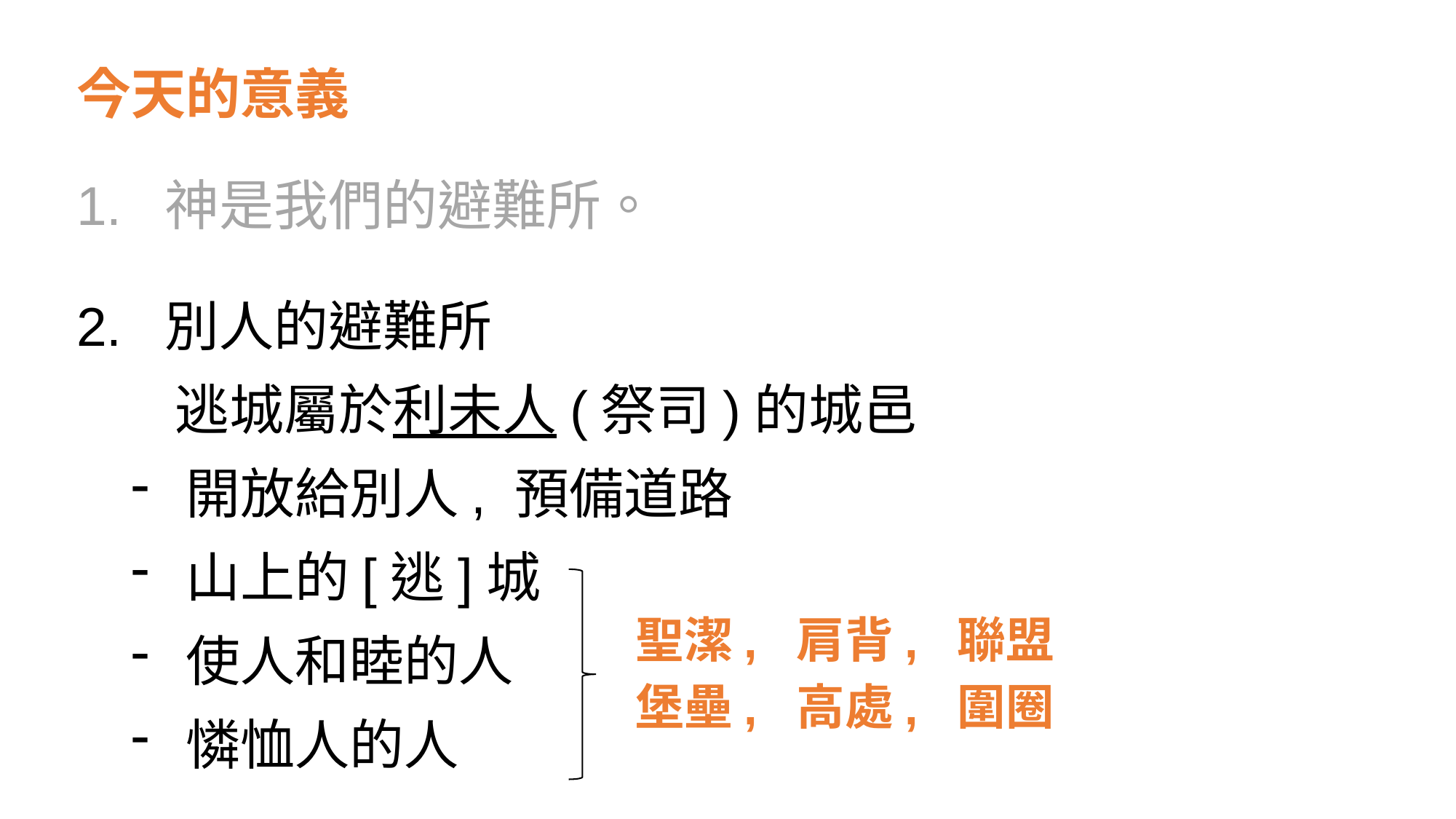

今天的意義

神是我們的避難所。

別人的避難所
       逃城屬於利未人(祭司)的城邑
開放給別人, 預備道路
山上的[逃]城
使人和睦的人
憐恤人的人

聖潔,  肩背,  聯盟
堡壘,  高處,  圍圈